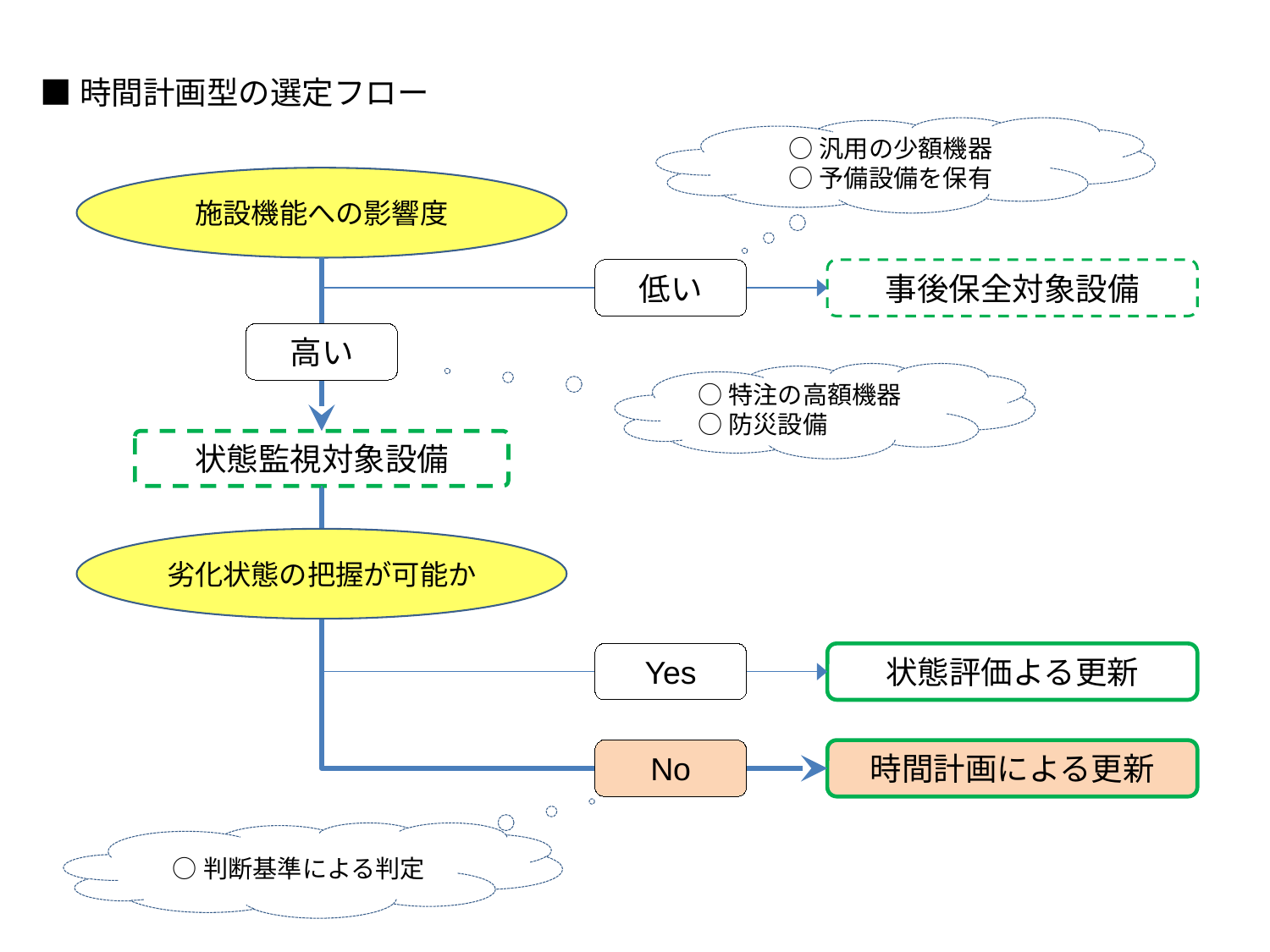

■時間計画型の選定フロー
○汎用の少額機器
○予備設備を保有
施設機能への影響度
事後保全対象設備
状態監視対象設備

低い
高い
○特注の高額機器
○防災設備
時間計画による更新
状態評価よる更新
劣化状態の把握が可能か
Yes
No
○判断基準による判定